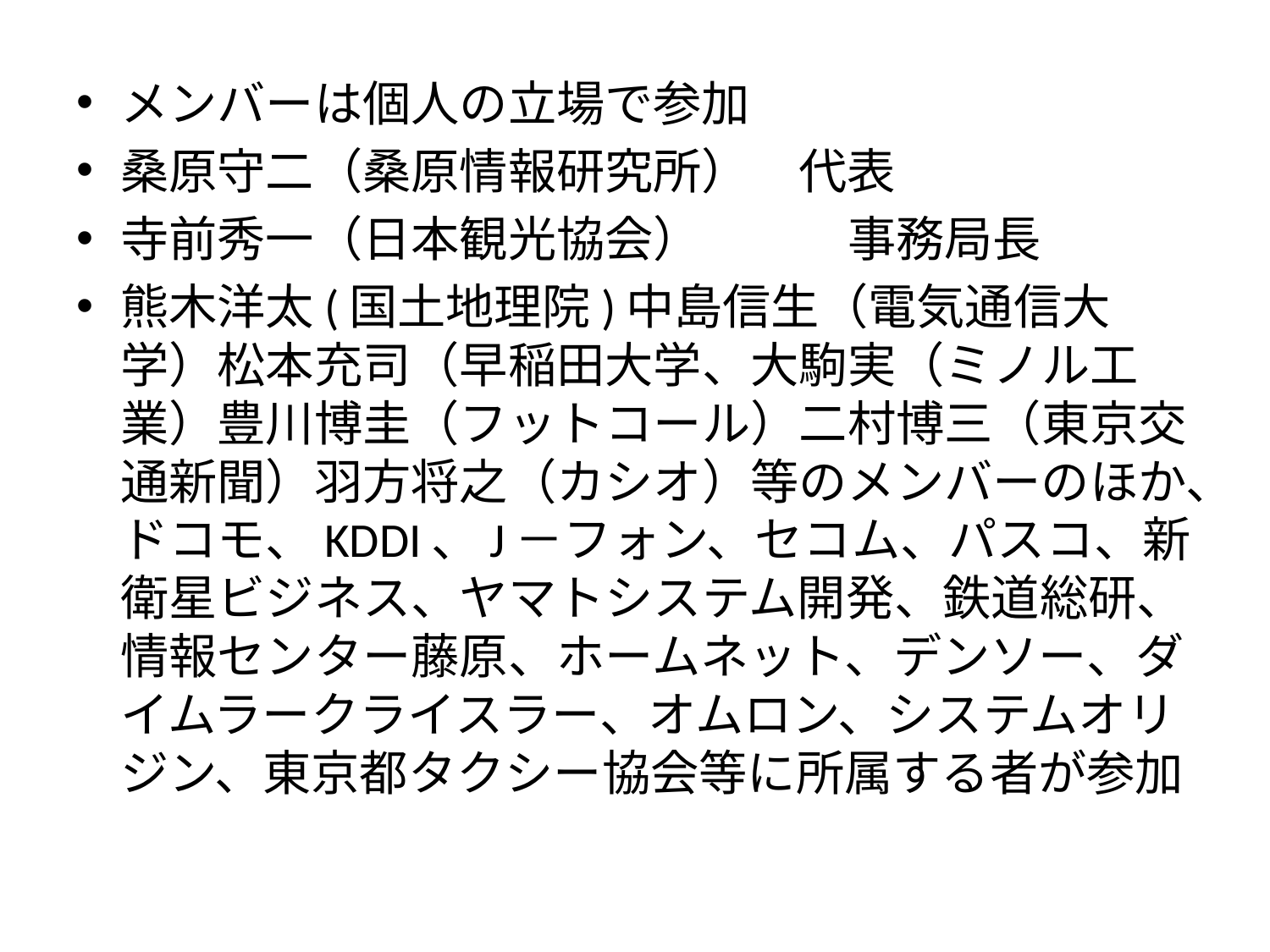

メンバーは個人の立場で参加
桑原守二（桑原情報研究所）　代表
寺前秀一（日本観光協会）　　　事務局長
熊木洋太(国土地理院)中島信生（電気通信大学）松本充司（早稲田大学、大駒実（ミノル工業）豊川博圭（フットコール）二村博三（東京交通新聞）羽方将之（カシオ）等のメンバーのほか、ドコモ、KDDI、J－フォン、セコム、パスコ、新衛星ビジネス、ヤマトシステム開発、鉄道総研、情報センター藤原、ホームネット、デンソー、ダイムラークライスラー、オムロン、システムオリジン、東京都タクシー協会等に所属する者が参加